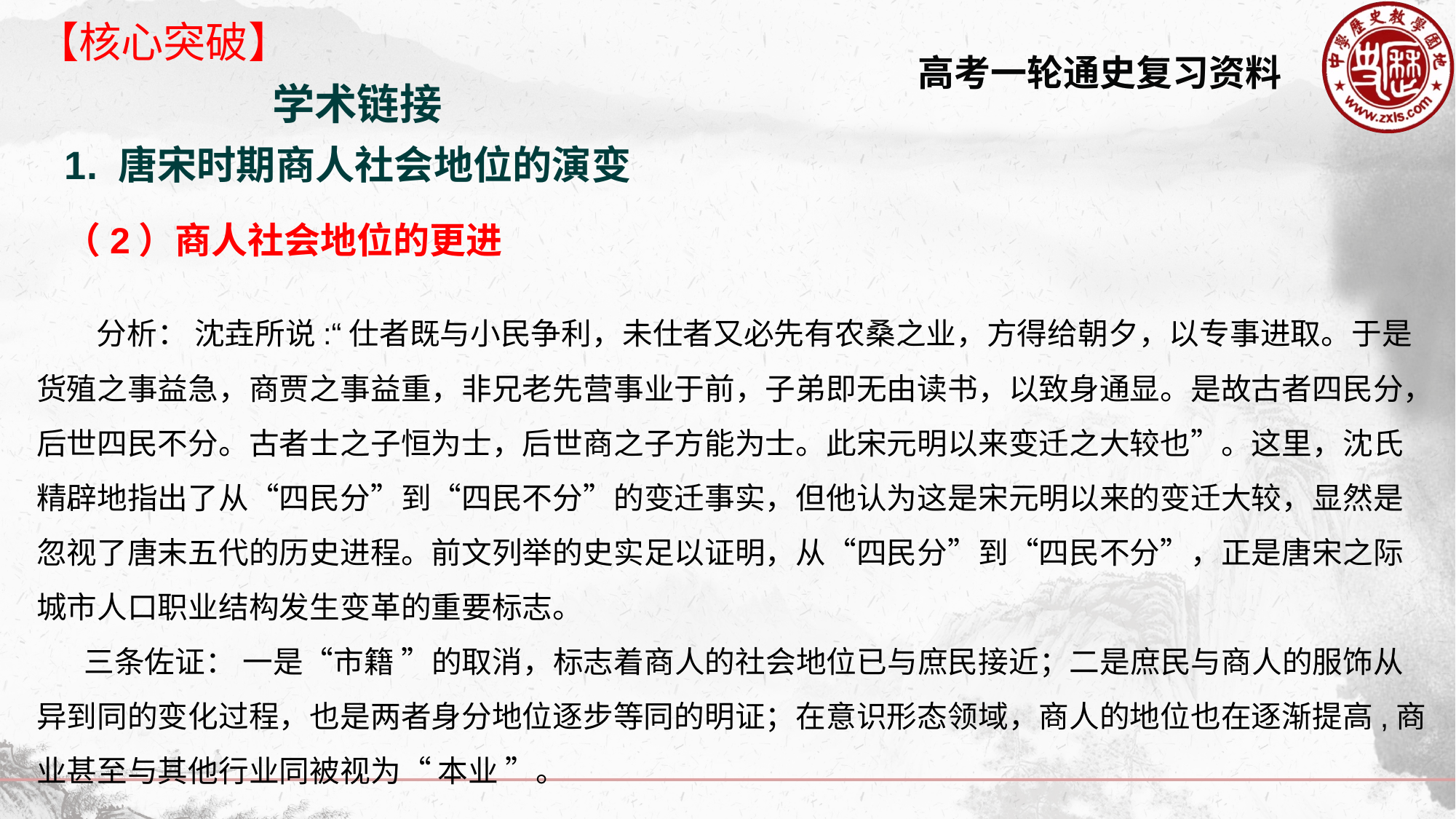

【核心突破】
学术链接
1. 唐宋时期商人社会地位的演变
（2）商人社会地位的更进
       分析： 沈垚所说:“仕者既与小民争利，未仕者又必先有农桑之业，方得给朝夕，以专事进取。于是货殖之事益急，商贾之事益重，非兄老先营事业于前，子弟即无由读书，以致身通显。是故古者四民分，后世四民不分。古者士之子恒为士，后世商之子方能为士。此宋元明以来变迁之大较也”。这里，沈氏精辟地指出了从“四民分”到“四民不分”的变迁事实，但他认为这是宋元明以来的变迁大较，显然是忽视了唐末五代的历史进程。前文列举的史实足以证明，从“四民分”到“四民不分”，正是唐宋之际城市人口职业结构发生变革的重要标志。
      三条佐证： 一是“市籍 ”的取消，标志着商人的社会地位已与庶民接近；二是庶民与商人的服饰从异到同的变化过程，也是两者身分地位逐步等同的明证；在意识形态领域，商人的地位也在逐渐提高,商业甚至与其他行业同被视为“ 本业 ”。